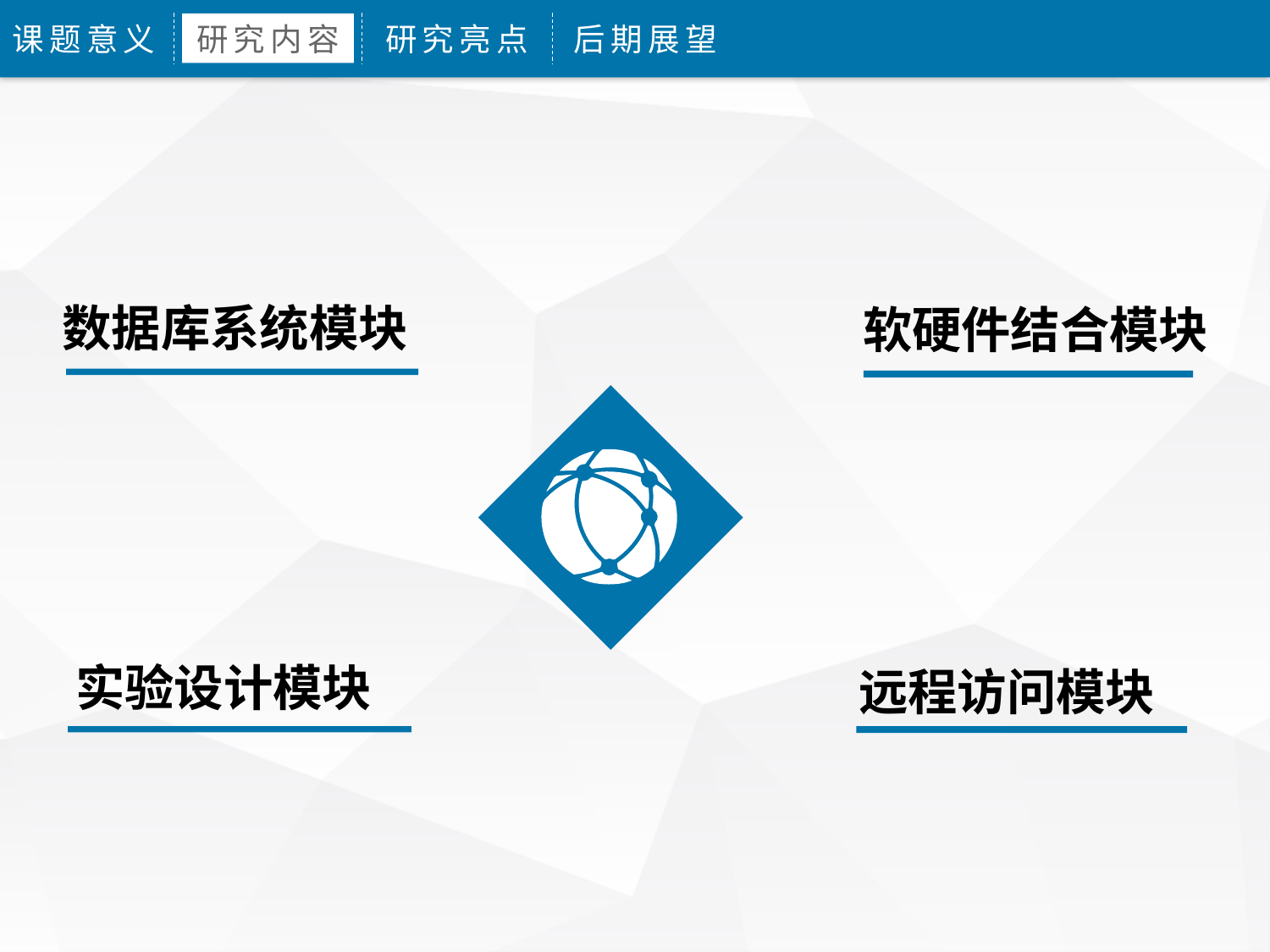

课题意义
研究内容
研究亮点
后期展望

数据库系统模块

软硬件结合模块

实验设计模块
远程访问模块